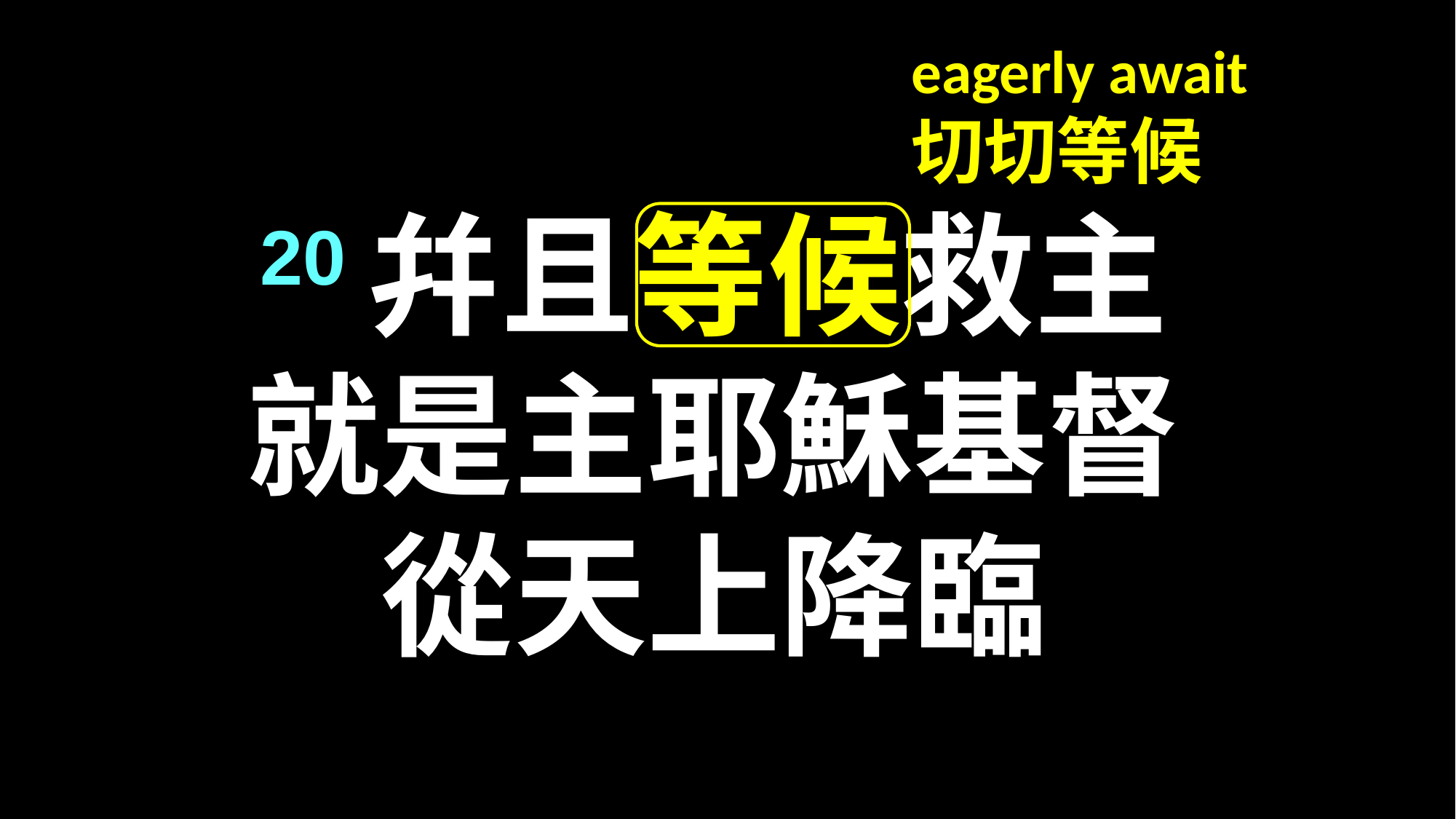

eagerly await
切切等候
20 幷且等候救主
就是主耶穌基督
從天上降臨